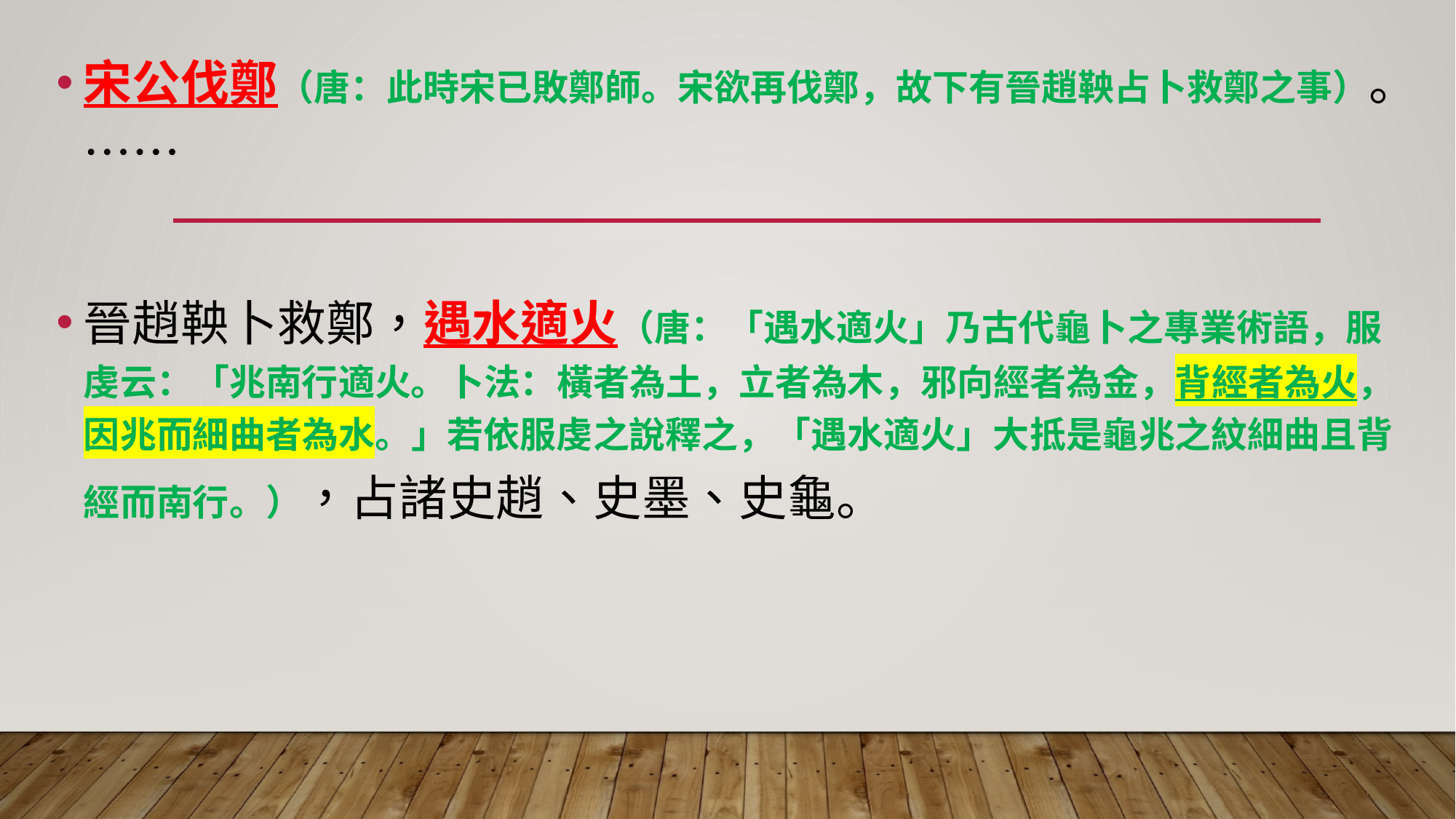

宋公伐鄭（唐：此時宋已敗鄭師。宋欲再伐鄭，故下有晉趙鞅占卜救鄭之事）。……

晉趙鞅卜救鄭，遇水適火（唐：「遇水適火」乃古代龜卜之專業術語，服虔云：「兆南行適火。卜法：橫者為土，立者為木，邪向經者為金，背經者為火，因兆而細曲者為水。」若依服虔之說釋之，「遇水適火」大抵是龜兆之紋細曲且背經而南行。），占諸史趙、史墨、史龜。